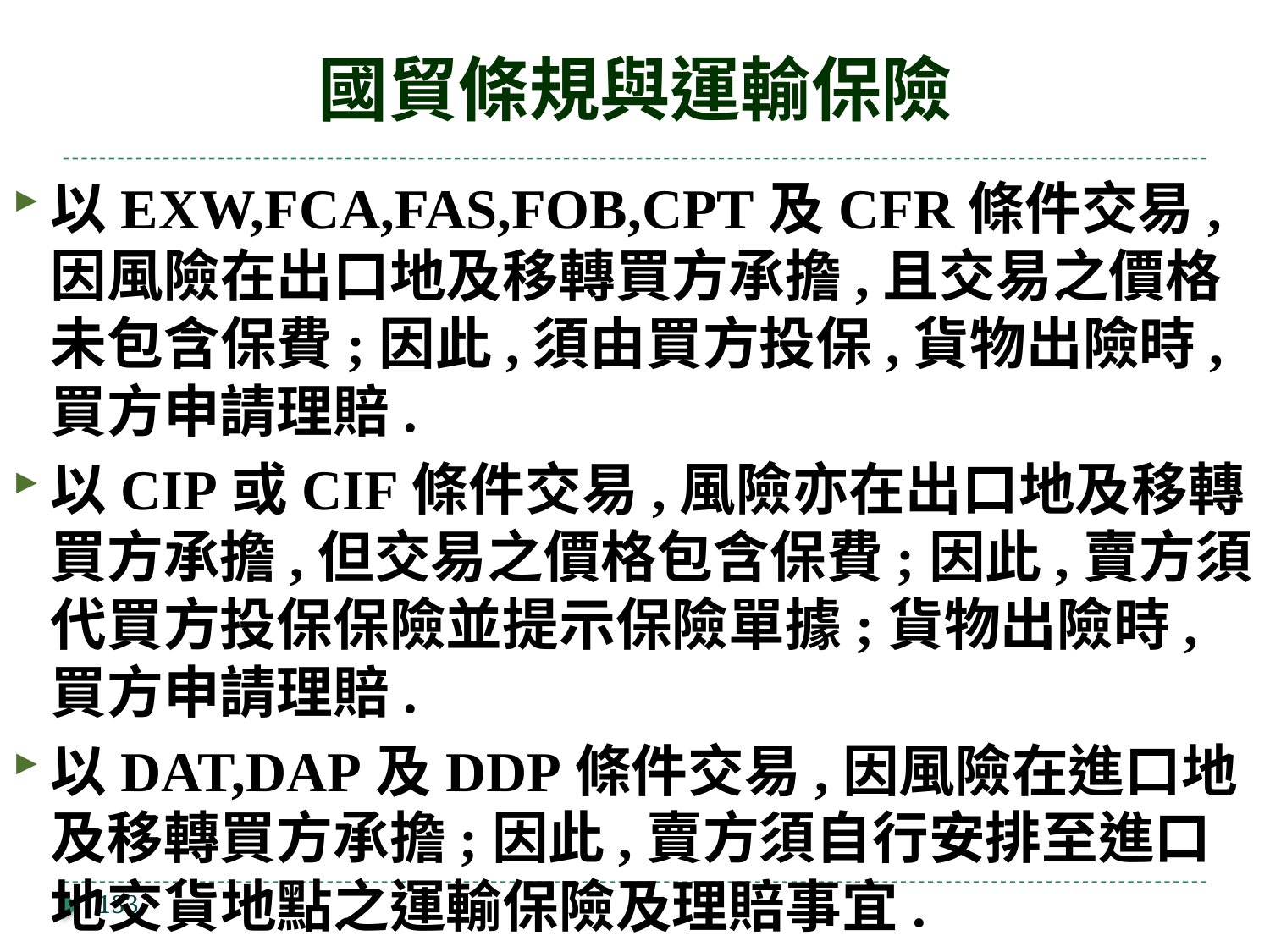

# 國貿條規與運輸保險
以EXW,FCA,FAS,FOB,CPT及CFR條件交易,因風險在出口地及移轉買方承擔,且交易之價格未包含保費;因此,須由買方投保,貨物出險時,買方申請理賠.
以CIP或CIF條件交易,風險亦在出口地及移轉買方承擔,但交易之價格包含保費;因此,賣方須代買方投保保險並提示保險單據;貨物出險時,買方申請理賠.
以DAT,DAP及DDP條件交易,因風險在進口地及移轉買方承擔;因此,賣方須自行安排至進口地交貨地點之運輸保險及理賠事宜.
133